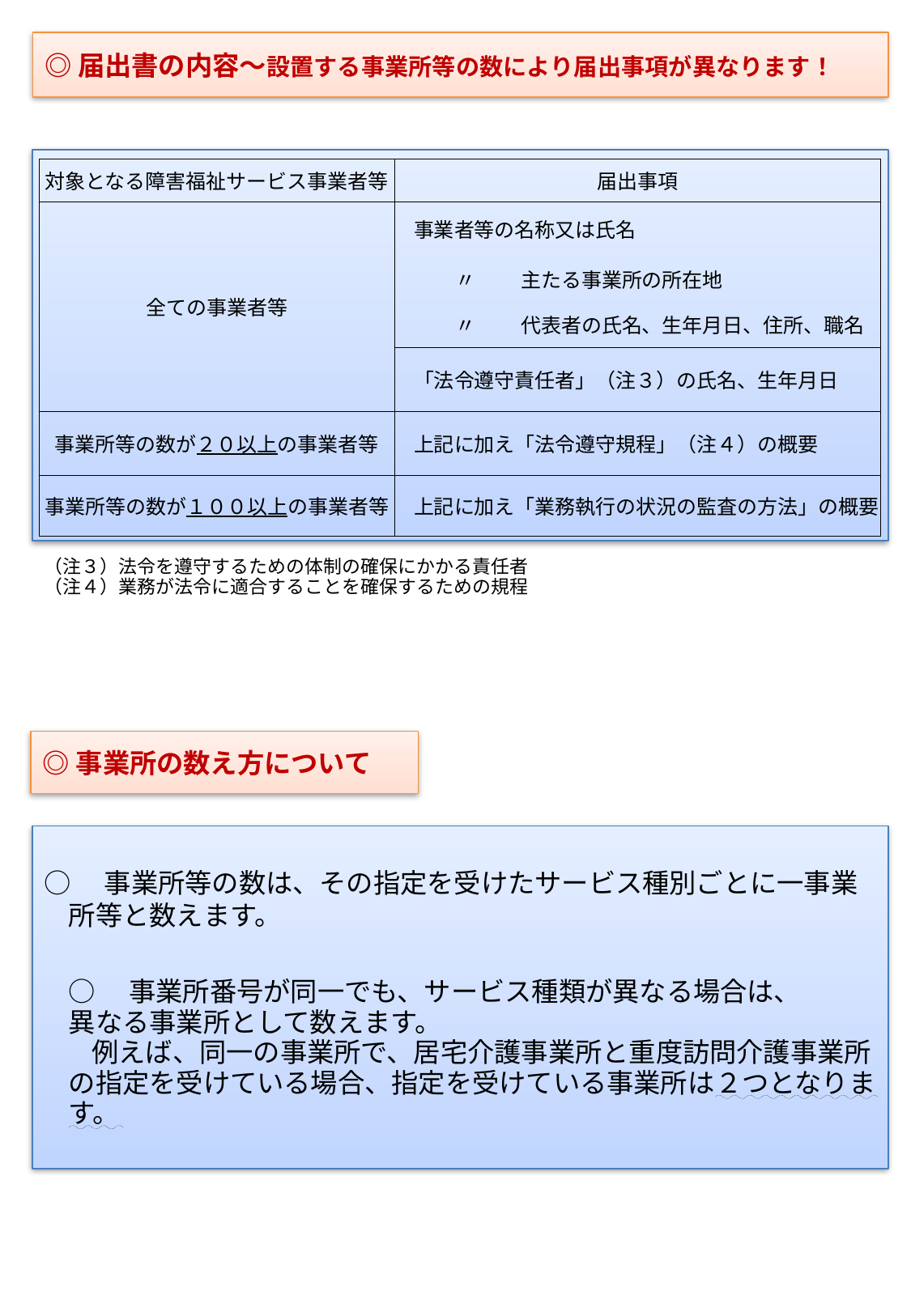

◎届出書の内容～設置する事業所等の数により届出事項が異なります！

| 対象となる障害福祉サービス事業者等 | 届出事項 |  |  |  |  |
| --- | --- | --- | --- | --- | --- |
| 全ての事業者等 |  | 事業者等の名称又は氏名 |  |  |  |
|  |  |  | 〃 | 主たる事業所の所在地 |  |
|  |  |  | 〃 | 代表者の氏名、生年月日、住所、職名 |  |
|  |  | 「法令遵守責任者」（注３）の氏名、生年月日 |  |  |  |
|  |  |  |  |  |  |
| 事業所等の数が２０以上の事業者等 |  | 上記に加え「法令遵守規程」（注４）の概要 |  |  |  |
|  |  |  |  |  |  |
| 事業所等の数が１００以上の事業者等 |  | 上記に加え「業務執行の状況の監査の方法」の概要 |  |  |  |
|  |  |  |  |  |  |

（注３）法令を遵守するための体制の確保にかかる責任者
（注４）業務が法令に適合することを確保するための規程
◎事業所の数え方について
○　事業所等の数は、その指定を受けたサービス種別ごとに一事業所等と数えます。

○　事業所番号が同一でも、サービス種類が異なる場合は、
異なる事業所として数えます。
例えば、同一の事業所で、居宅介護事業所と重度訪問介護事業所の指定を受けている場合、指定を受けている事業所は２つとなります。
|  |
| --- |